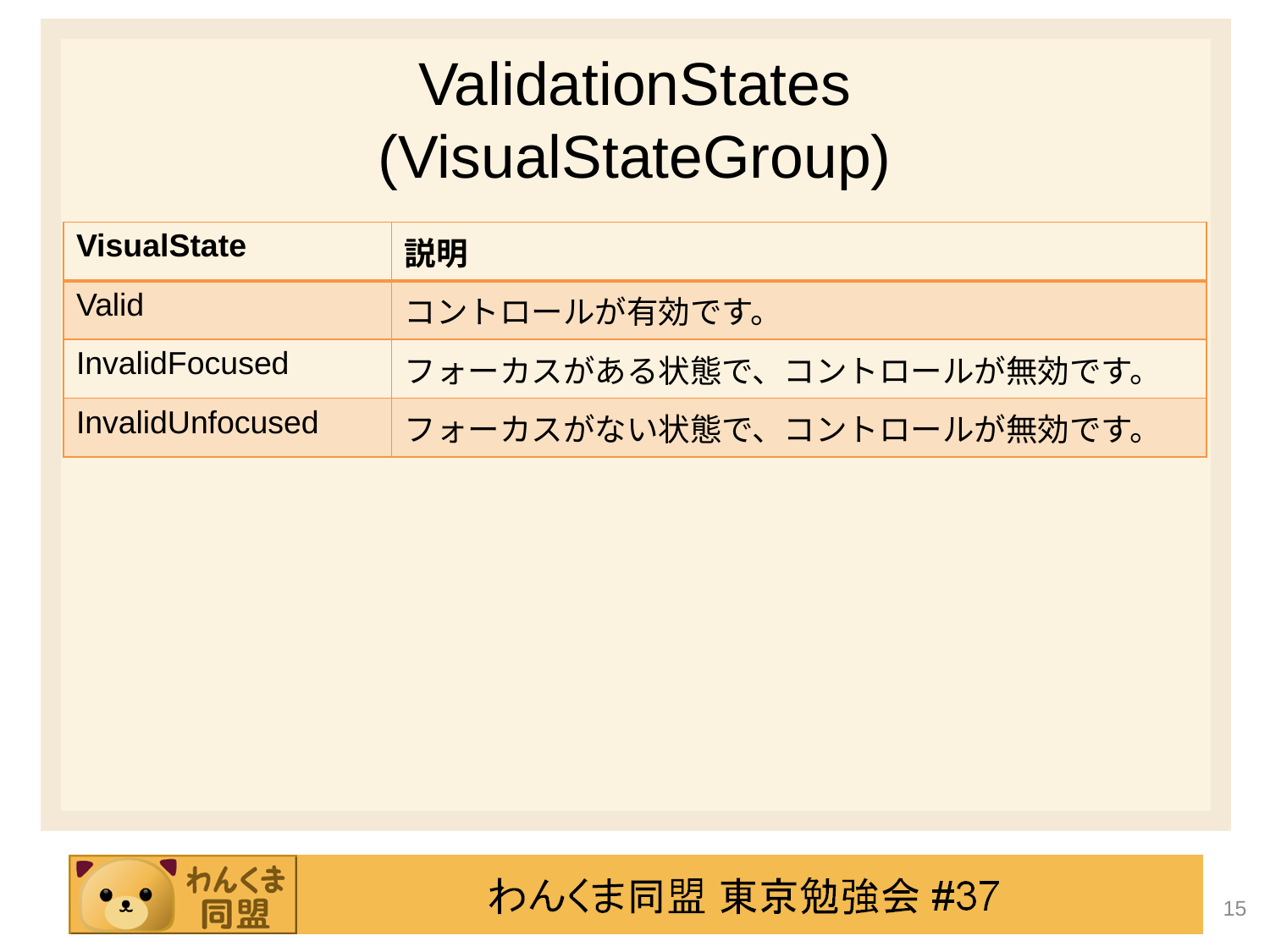

# ValidationStates (VisualStateGroup)
| VisualState | 説明 |
| --- | --- |
| Valid | コントロールが有効です。 |
| InvalidFocused | フォーカスがある状態で、コントロールが無効です。 |
| InvalidUnfocused | フォーカスがない状態で、コントロールが無効です。 |
15